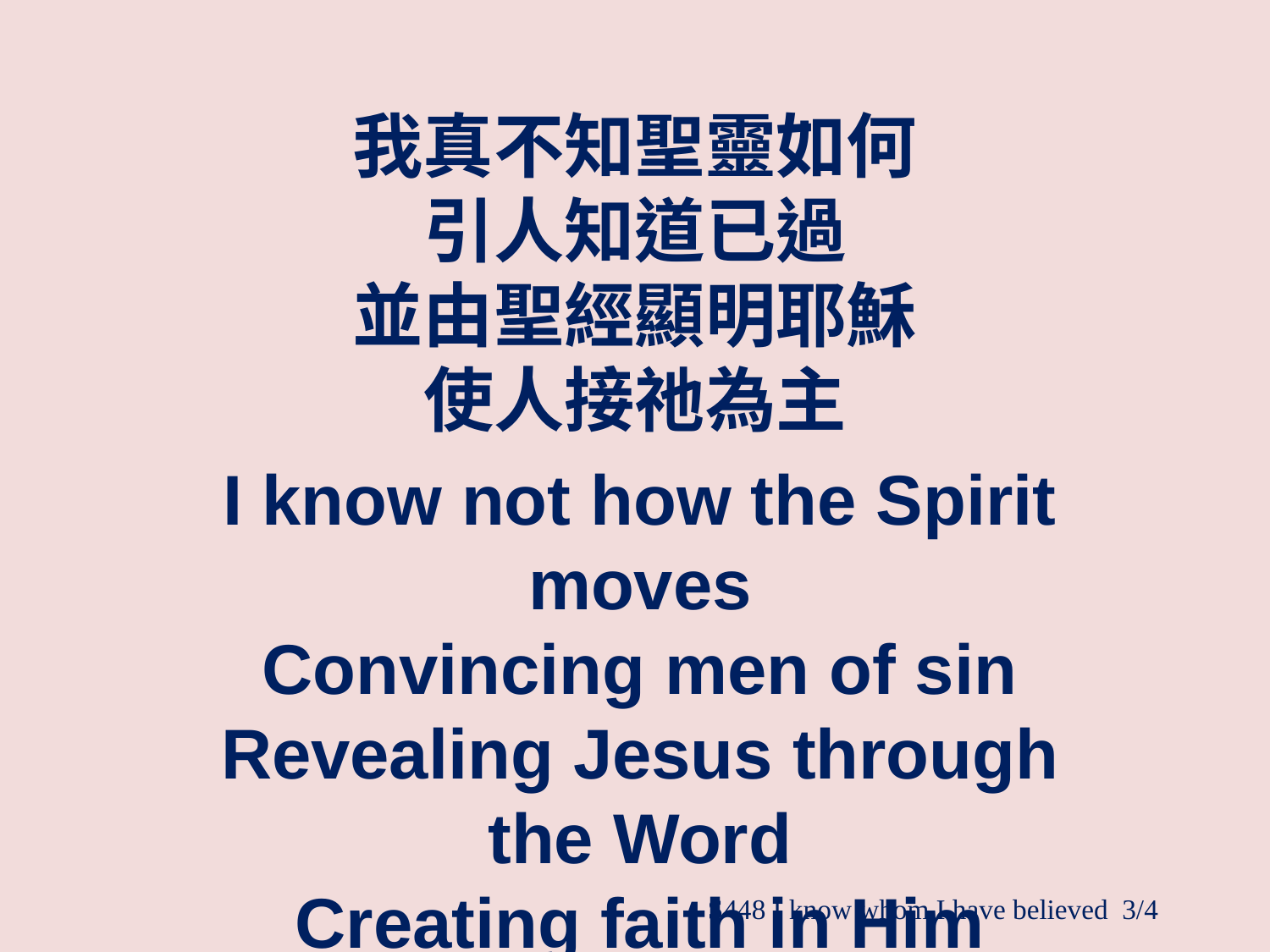

我真不知聖靈如何
引人知道已過
並由聖經顯明耶穌
使人接祂為主
I know not how the Spirit moves
Convincing men of sin
Revealing Jesus through the Word
Creating faith in Him
S448 I know whom I have believed  3/4